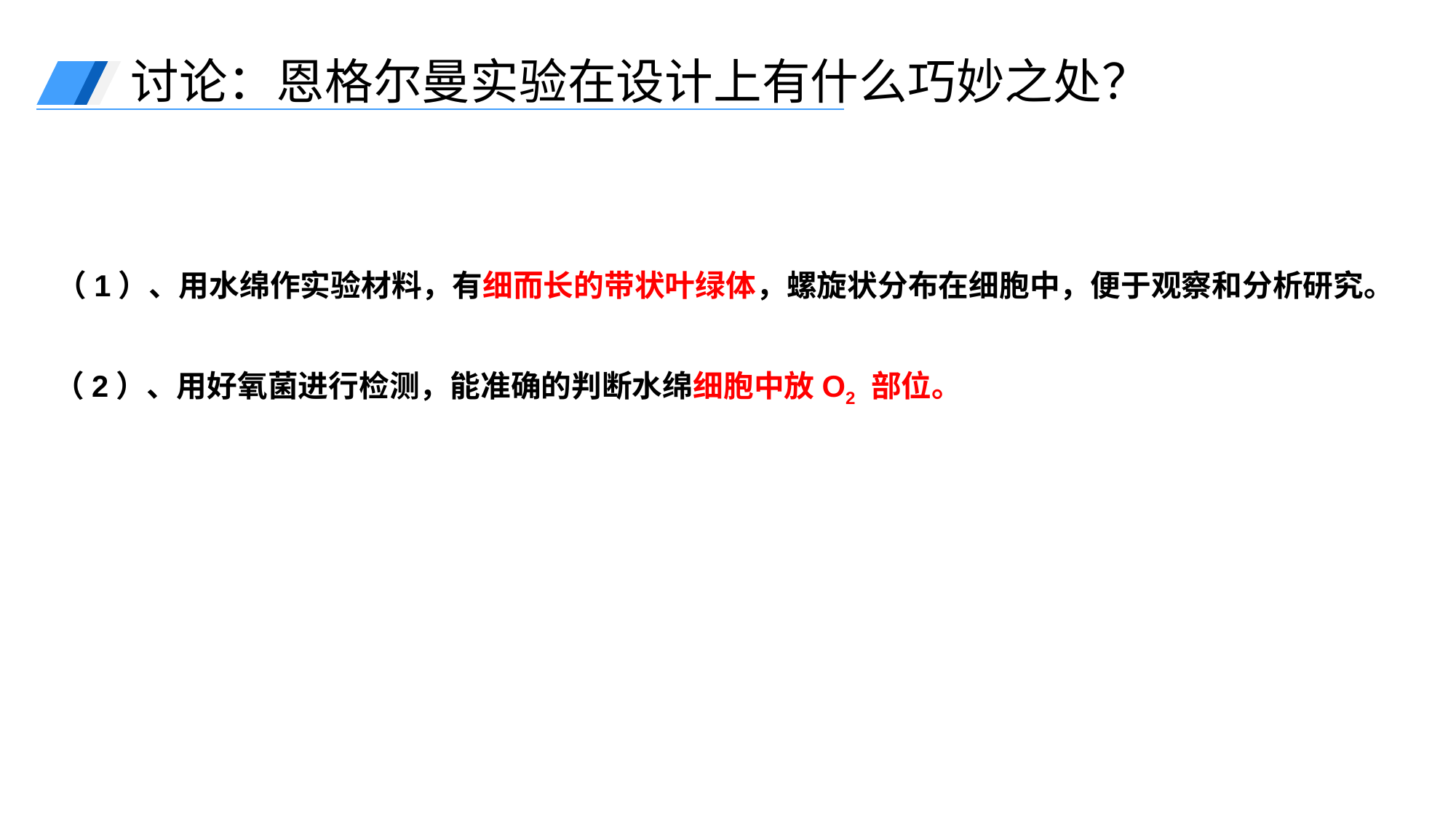

讨论：恩格尔曼实验在设计上有什么巧妙之处？
（1）、用水绵作实验材料，有细而长的带状叶绿体，螺旋状分布在细胞中，便于观察和分析研究。
（2）、用好氧菌进行检测，能准确的判断水绵细胞中放O2 部位。